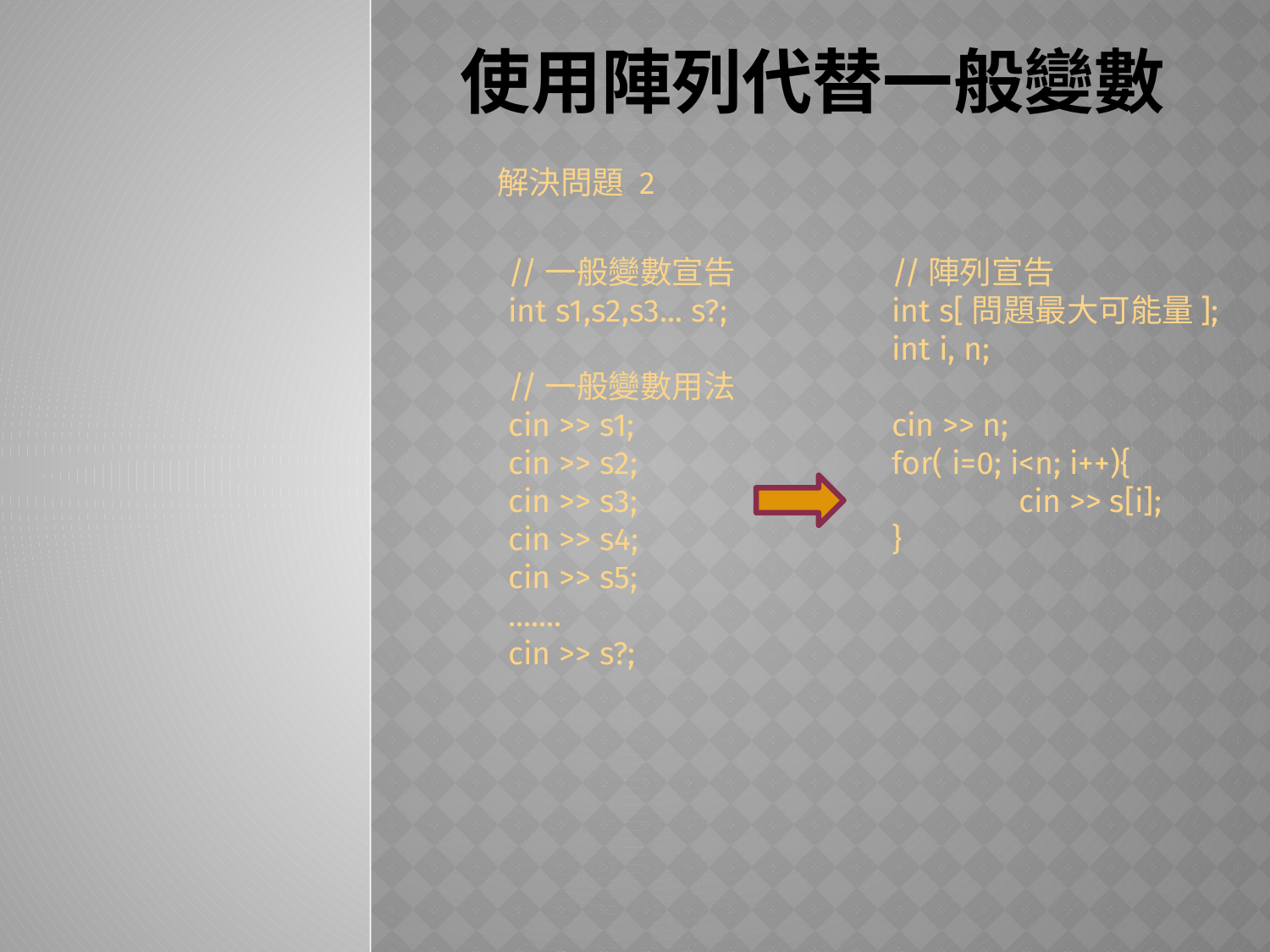

# 使用陣列代替一般變數
解決問題 2
//一般變數宣告
int s1,s2,s3... s?;

//一般變數用法
cin >> s1;
cin >> s2;
cin >> s3;
cin >> s4;
cin >> s5;
.......
cin >> s?;
//陣列宣告
int s[問題最大可能量];
int i, n;

cin >> n;
for( i=0; i<n; i++){
	cin >> s[i];
}